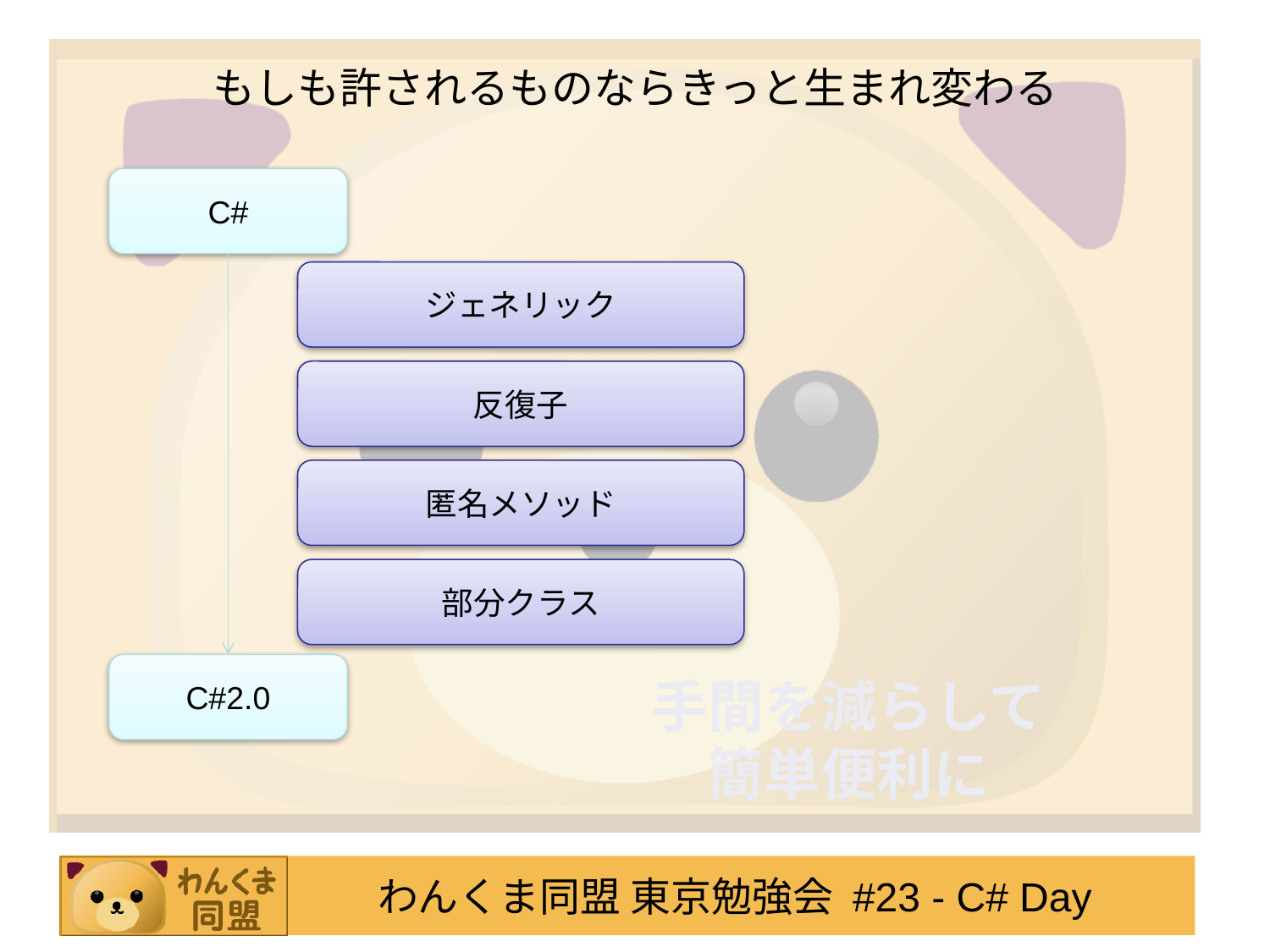

# もしも許されるものならきっと生まれ変わる
C#
ジェネリック
反復子
匿名メソッド
部分クラス
C#2.0
手間を減らして
簡単便利に